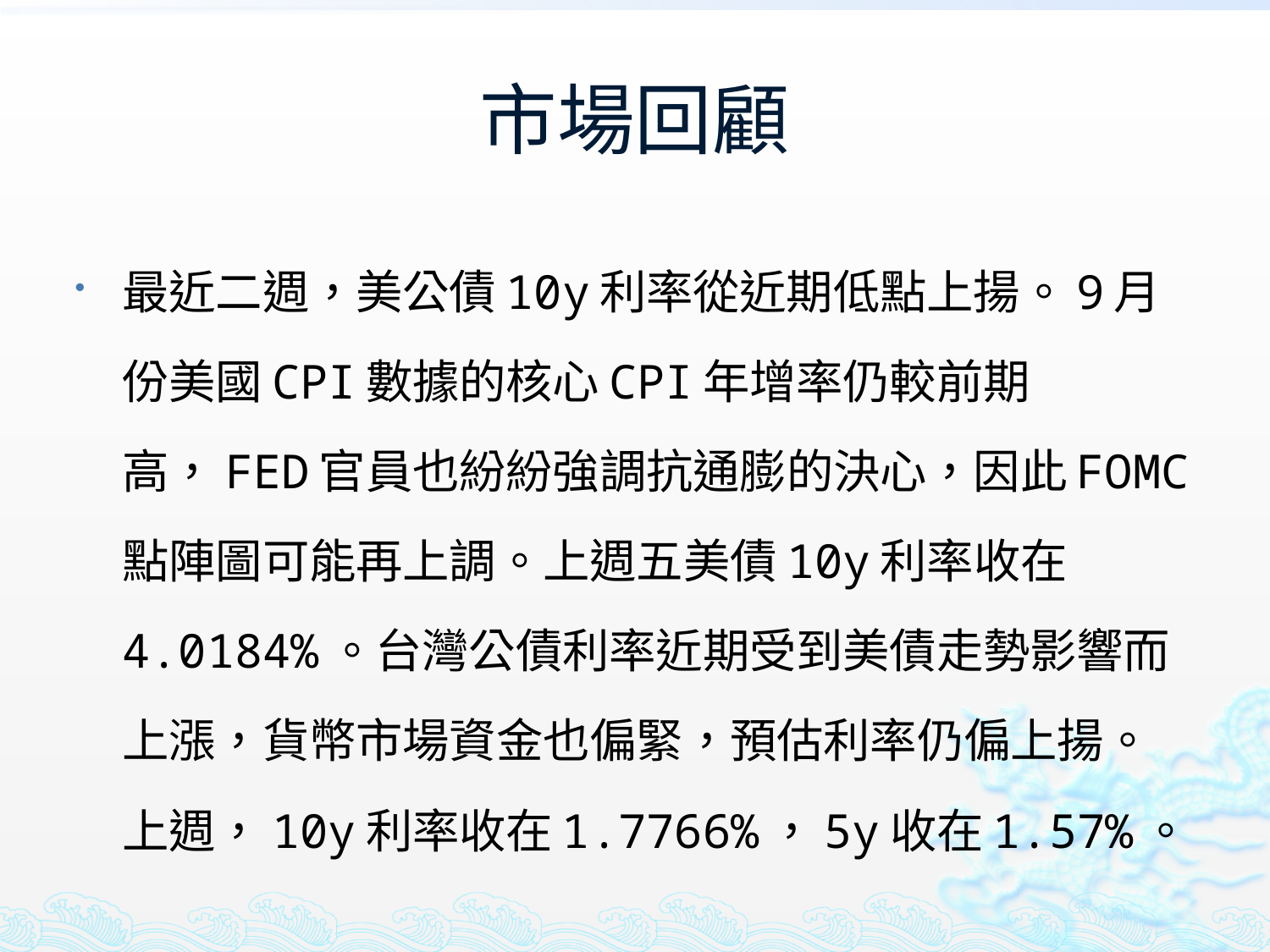

# 市場回顧
最近二週，美公債10y利率從近期低點上揚。9月份美國CPI數據的核心CPI年增率仍較前期高，FED官員也紛紛強調抗通膨的決心，因此FOMC點陣圖可能再上調。上週五美債10y利率收在4.0184%。台灣公債利率近期受到美債走勢影響而上漲，貨幣市場資金也偏緊，預估利率仍偏上揚。上週，10y利率收在1.7766%，5y收在1.57%。